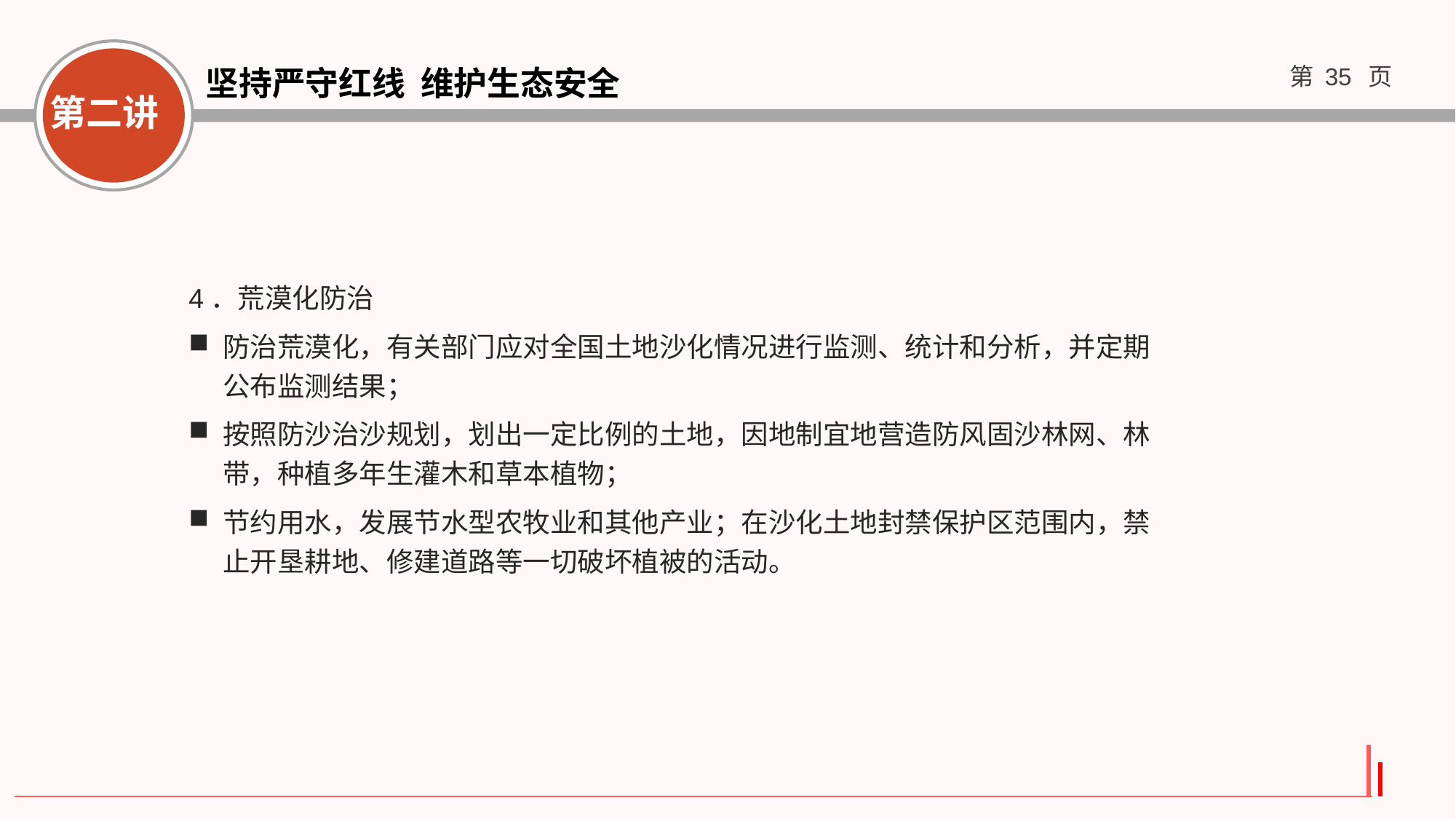

4．荒漠化防治
防治荒漠化，有关部门应对全国土地沙化情况进行监测、统计和分析，并定期公布监测结果；
按照防沙治沙规划，划出一定比例的土地，因地制宜地营造防风固沙林网、林带，种植多年生灌木和草本植物；
节约用水，发展节水型农牧业和其他产业；在沙化土地封禁保护区范围内，禁止开垦耕地、修建道路等一切破坏植被的活动。